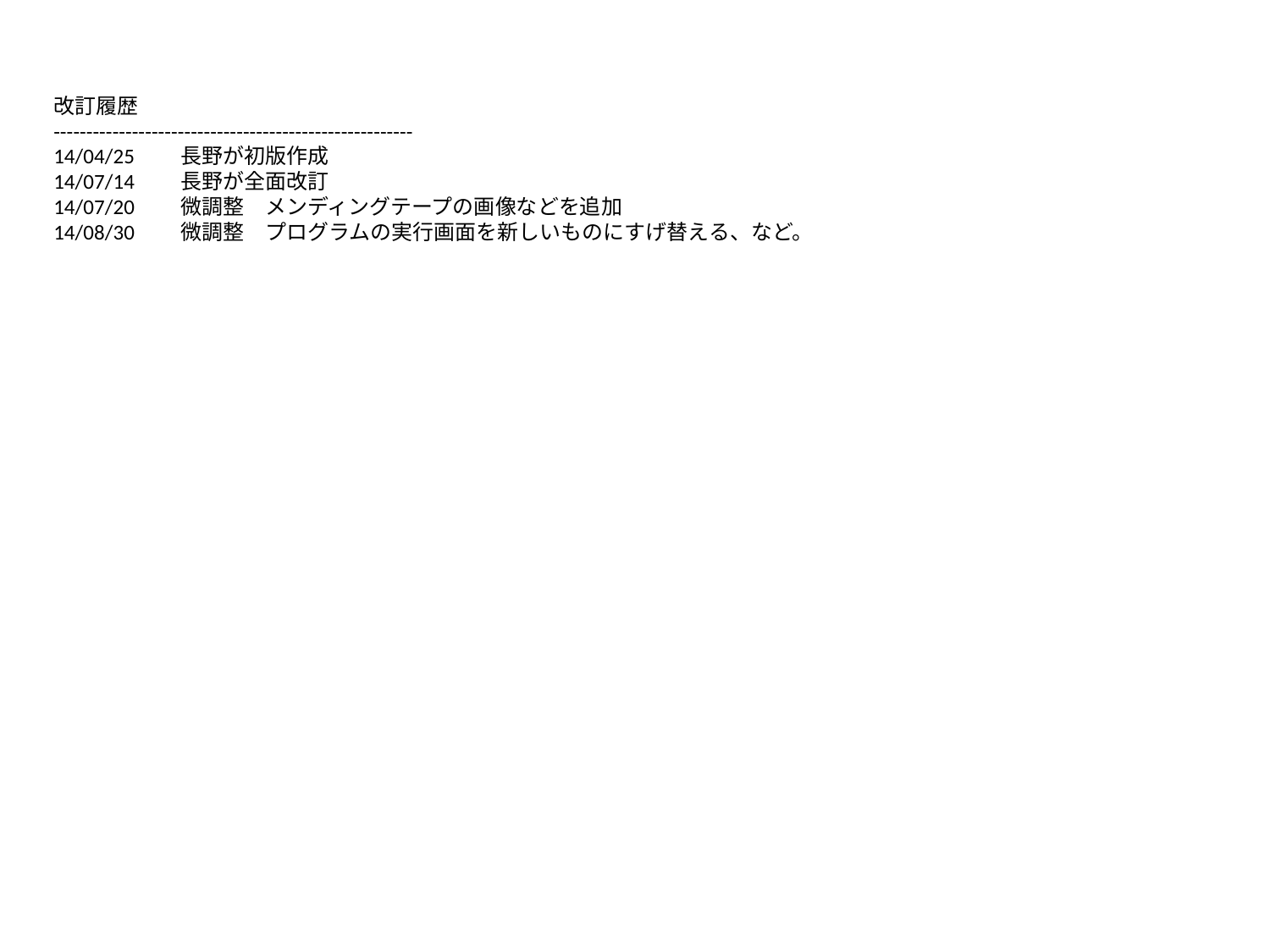

改訂履歴
-------------------------------------------------------
14/04/25	長野が初版作成
14/07/14	長野が全面改訂
14/07/20	微調整　メンディングテープの画像などを追加
14/08/30	微調整　プログラムの実行画面を新しいものにすげ替える、など。